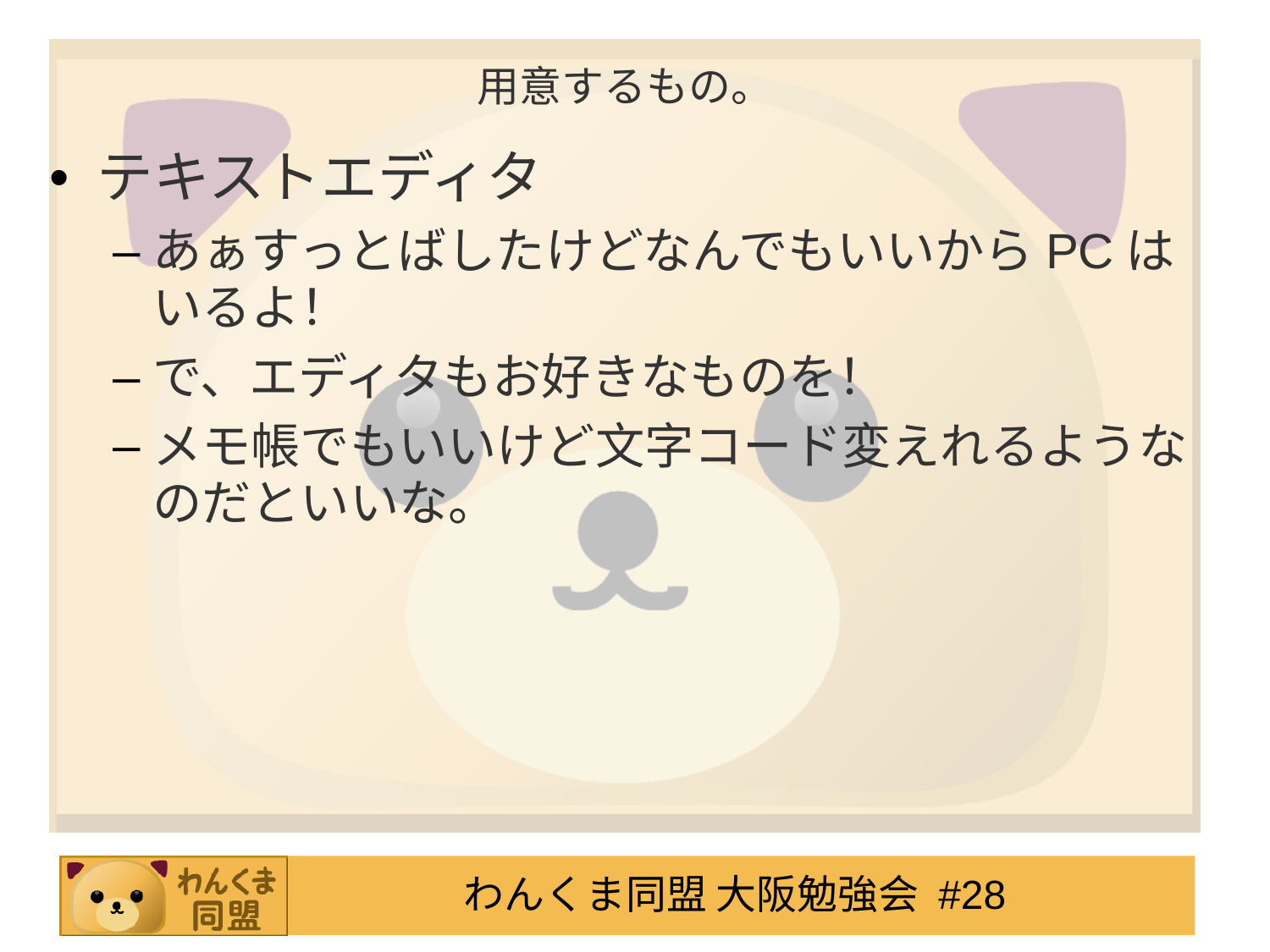

# 用意するもの。
テキストエディタ
あぁすっとばしたけどなんでもいいからPCはいるよ！
で、エディタもお好きなものを！
メモ帳でもいいけど文字コード変えれるようなのだといいな。